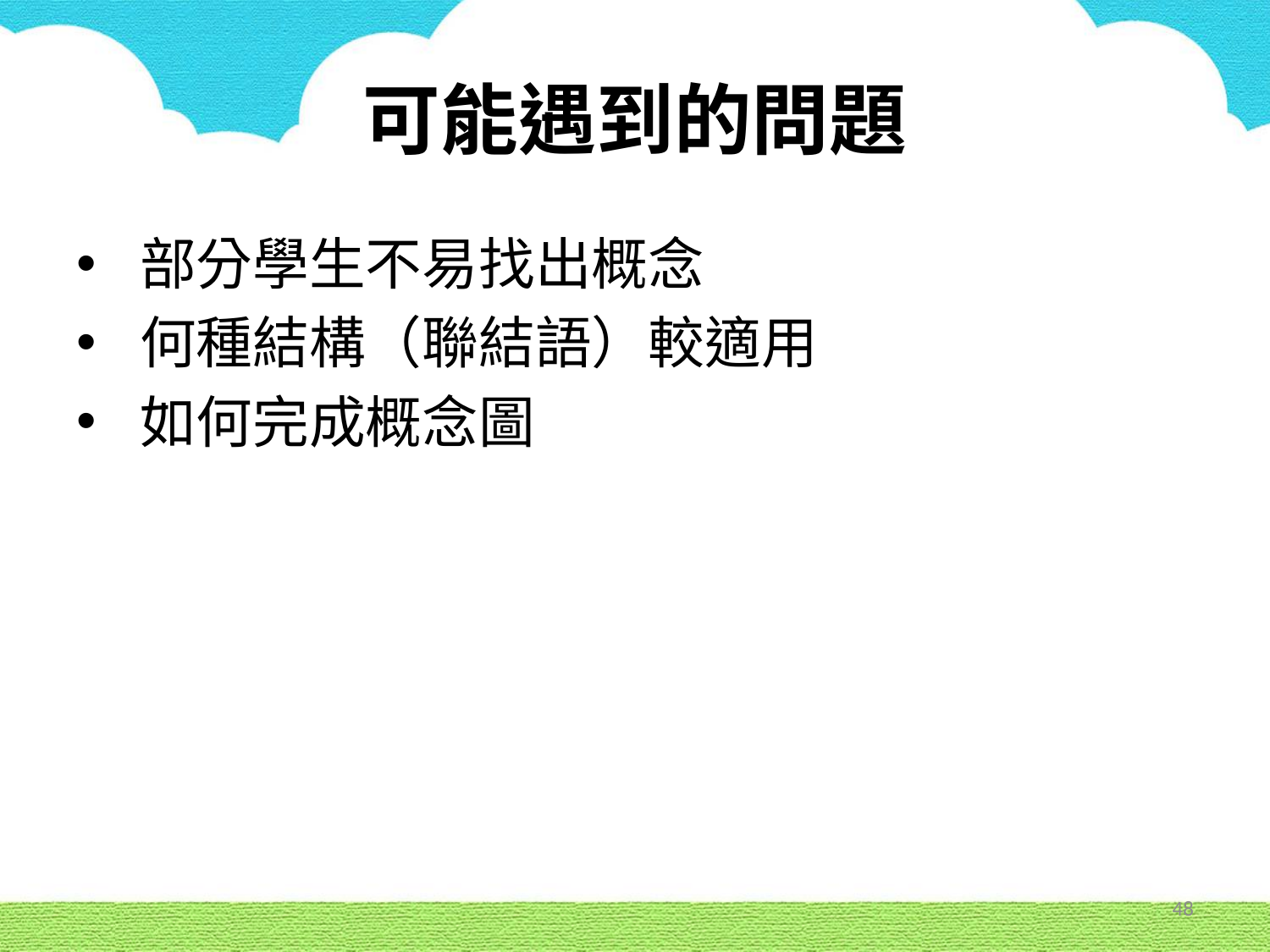

# 可能遇到的問題
部分學生不易找出概念
何種結構（聯結語）較適用
如何完成概念圖

48